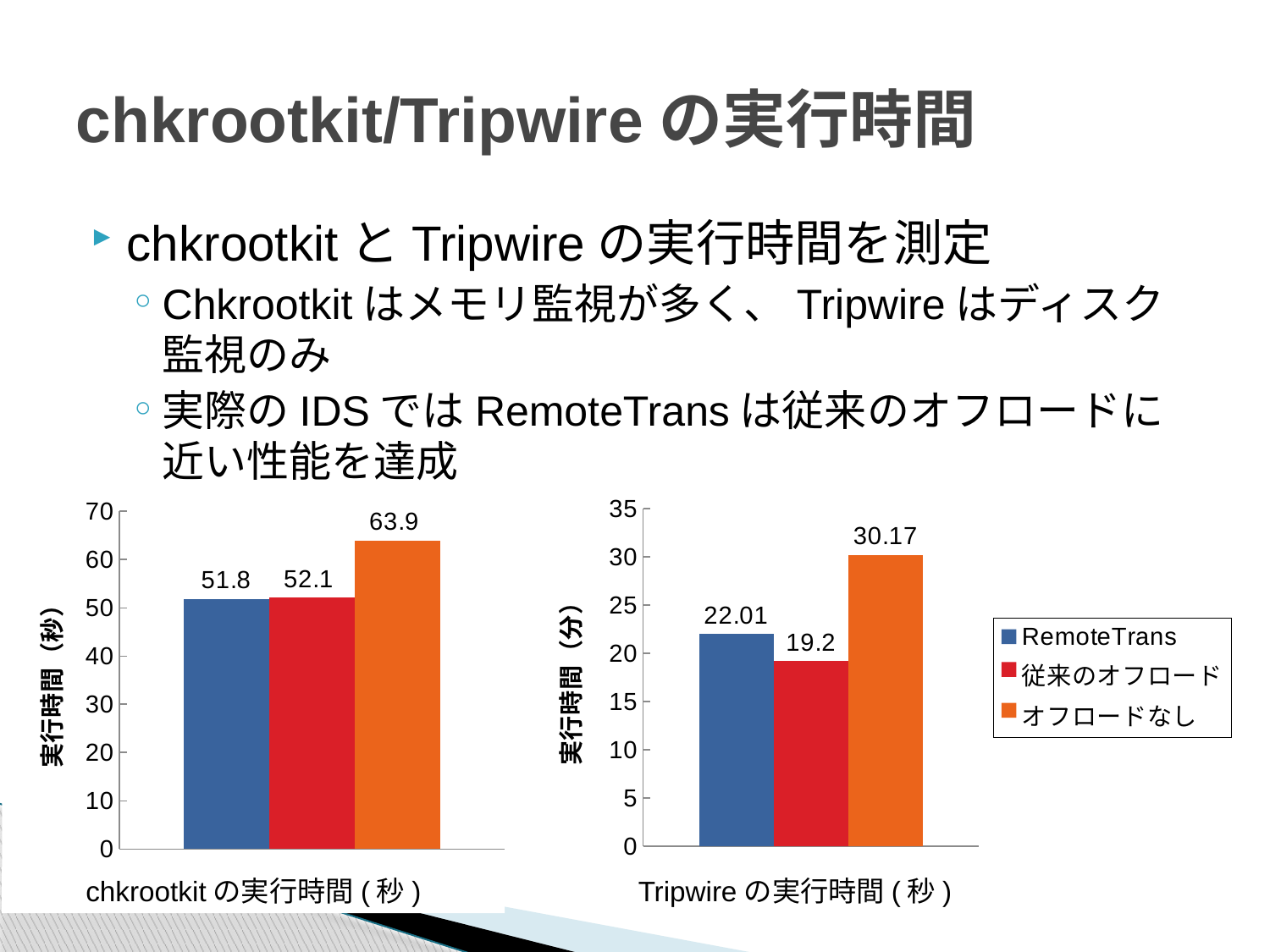

# chkrootkit/Tripwireの実行時間
chkrootkitとTripwireの実行時間を測定
Chkrootkitはメモリ監視が多く、Tripwireはディスク監視のみ
実際のIDSではRemoteTransは従来のオフロードに近い性能を達成

### Chart

| Category | RemoteTrans | 従来のオフロード | オフロードなし |
|---|---|---|---|

### Chart

| Category | RemoteTrans | 従来のオフロード | オフロードなし |
|---|---|---|---|
chkrootkitの実行時間(秒)
Tripwireの実行時間(秒)